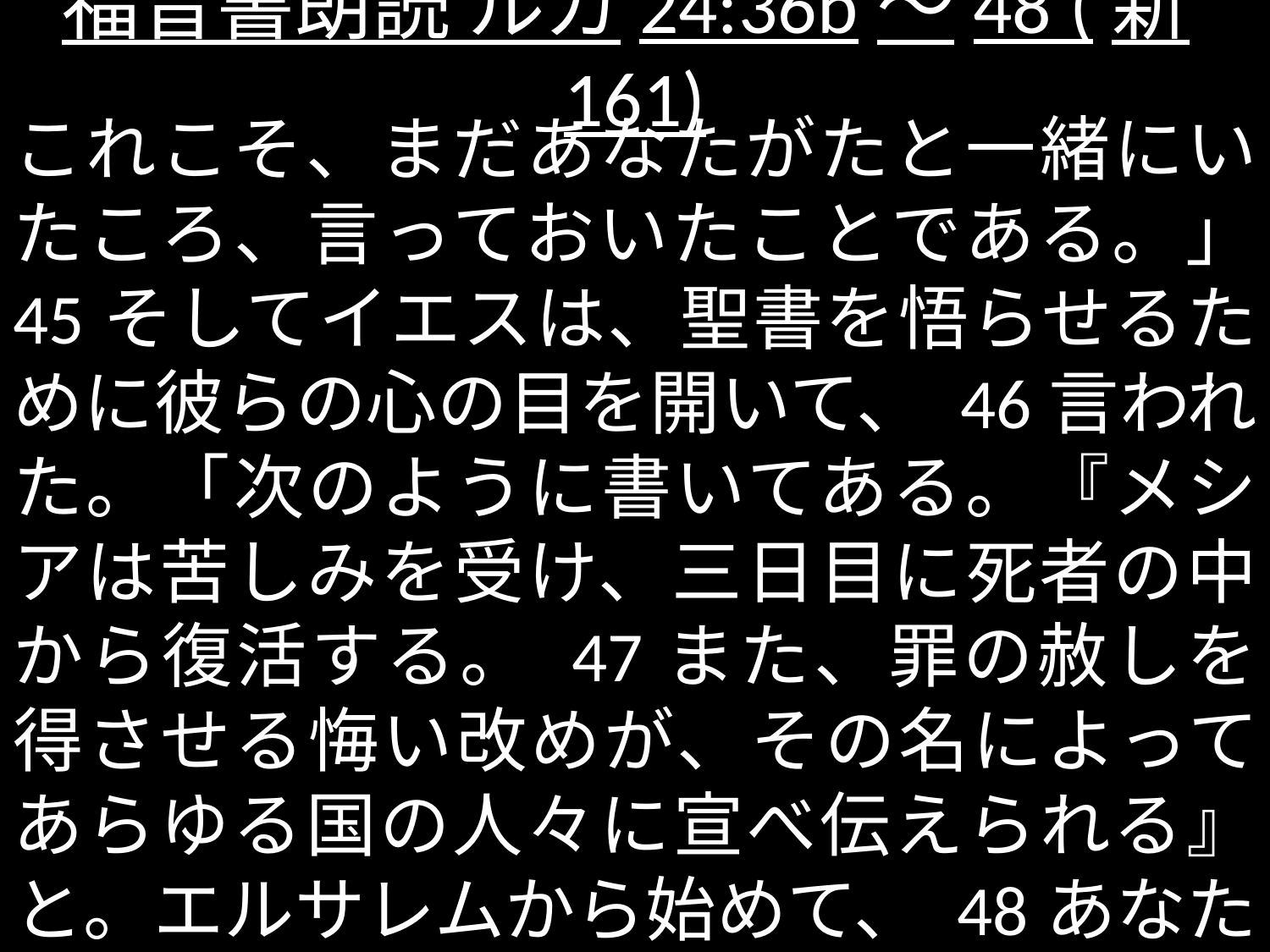

# 福音書朗読 ルカ24:36b～48 (新161)
これこそ、まだあなたがたと一緒にいたころ、言っておいたことである。」 45そしてイエスは、聖書を悟らせるために彼らの心の目を開いて、 46言われた。「次のように書いてある。『メシアは苦しみを受け、三日目に死者の中から復活する。 47また、罪の赦しを得させる悔い改めが、その名によってあらゆる国の人々に宣べ伝えられる』と。エルサレムから始めて、 48あなたがたはこれらのことの証人となる。